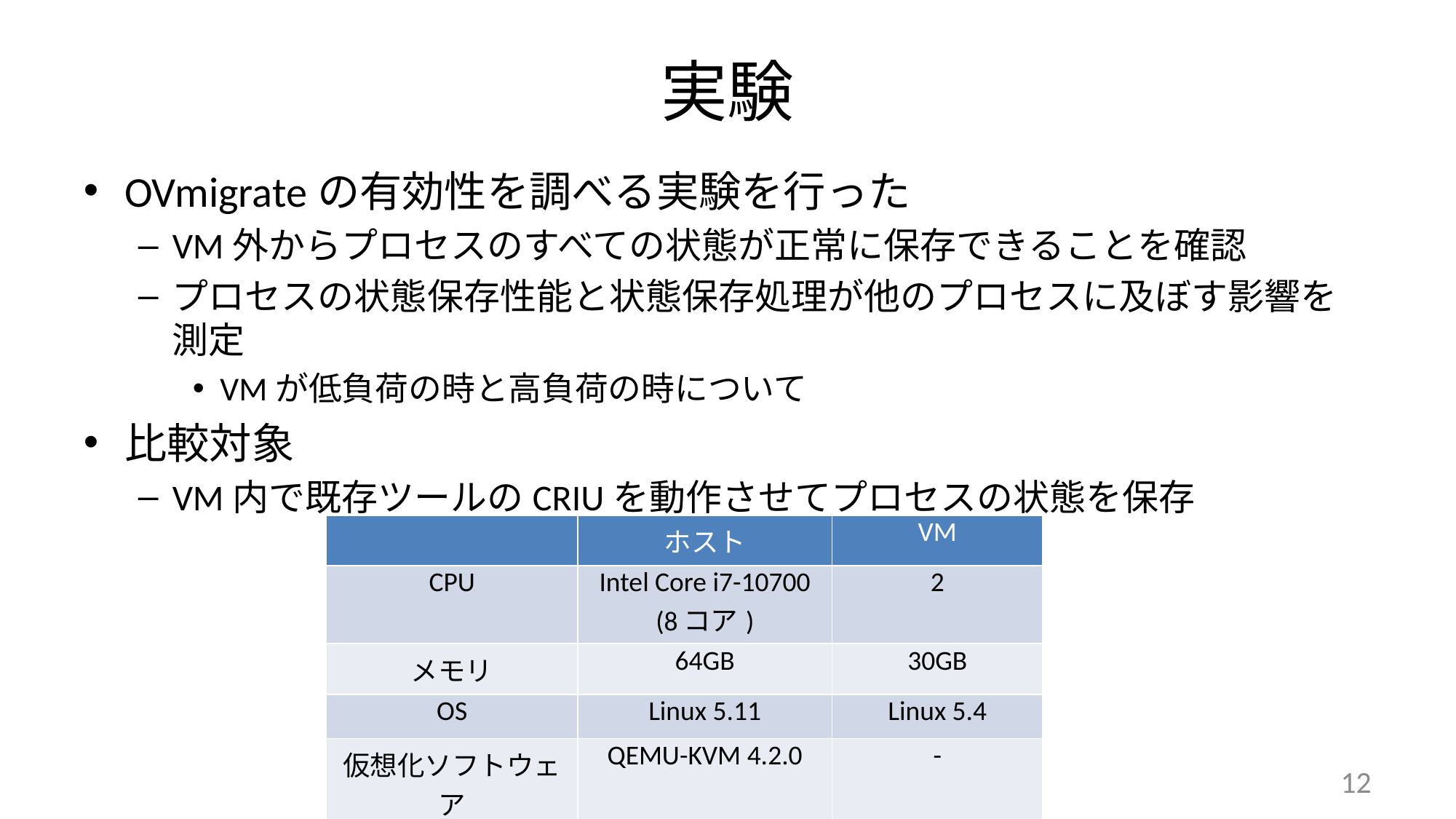

# 実験
OVmigrateの有効性を調べる実験を行った
VM外からプロセスのすべての状態が正常に保存できることを確認
プロセスの状態保存性能と状態保存処理が他のプロセスに及ぼす影響を測定
VMが低負荷の時と高負荷の時について
比較対象
VM内で既存ツールのCRIUを動作させてプロセスの状態を保存
|  | ホスト | VM |
| --- | --- | --- |
| CPU | Intel Core i7-10700 (8コア) | 2 |
| メモリ | 64GB | 30GB |
| OS | Linux 5.11 | Linux 5.4 |
| 仮想化ソフトウェア | QEMU-KVM 4.2.0 | - |
12